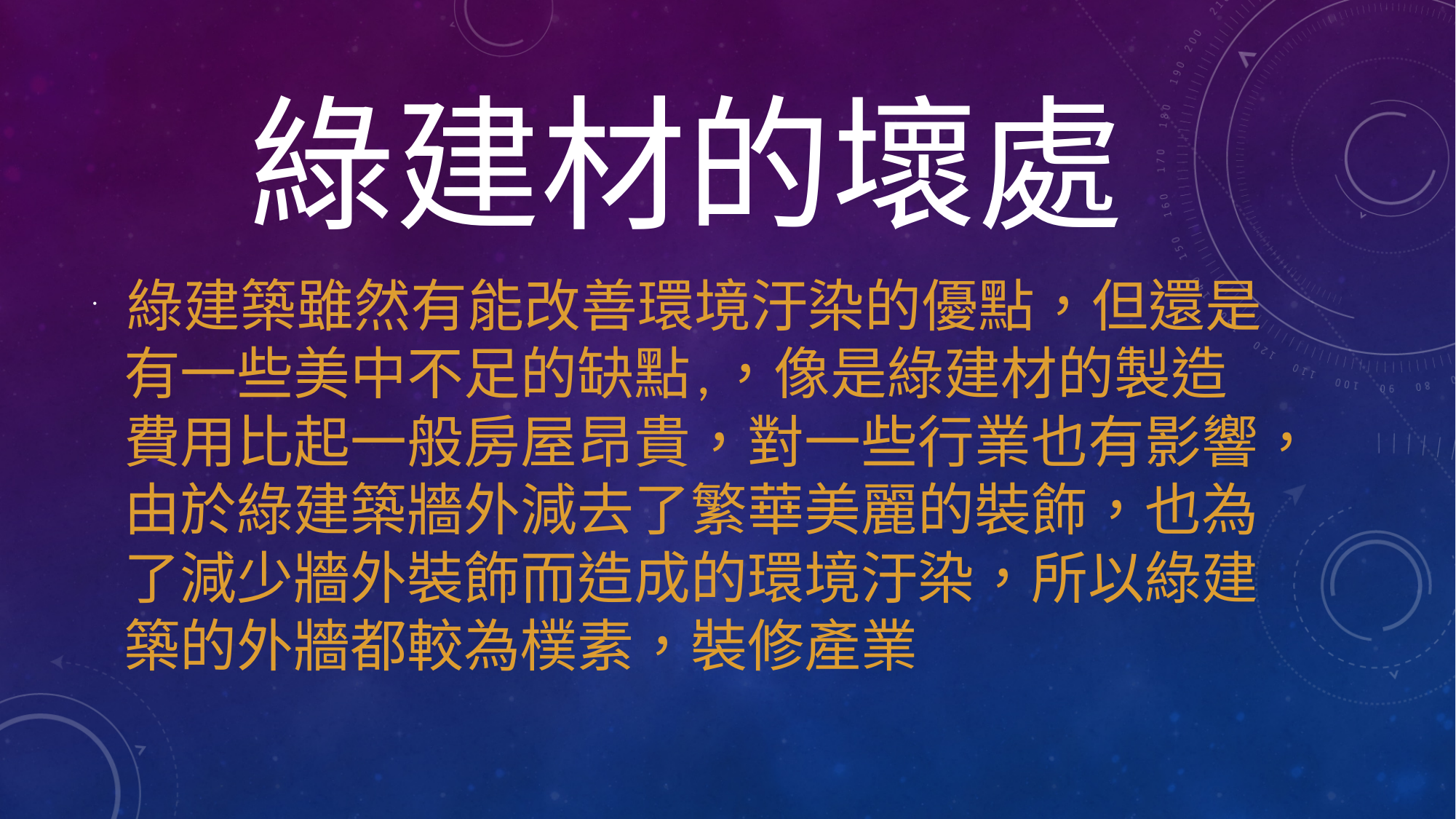

# 綠建材的壞處
 綠建築雖然有能改善環境汙染的優點，但還是有一些美中不足的缺點,，像是綠建材的製造費用比起一般房屋昂貴，對一些行業也有影響，由於綠建築牆外減去了繁華美麗的裝飾，也為了減少牆外裝飾而造成的環境汙染，所以綠建築的外牆都較為樸素，裝修產業